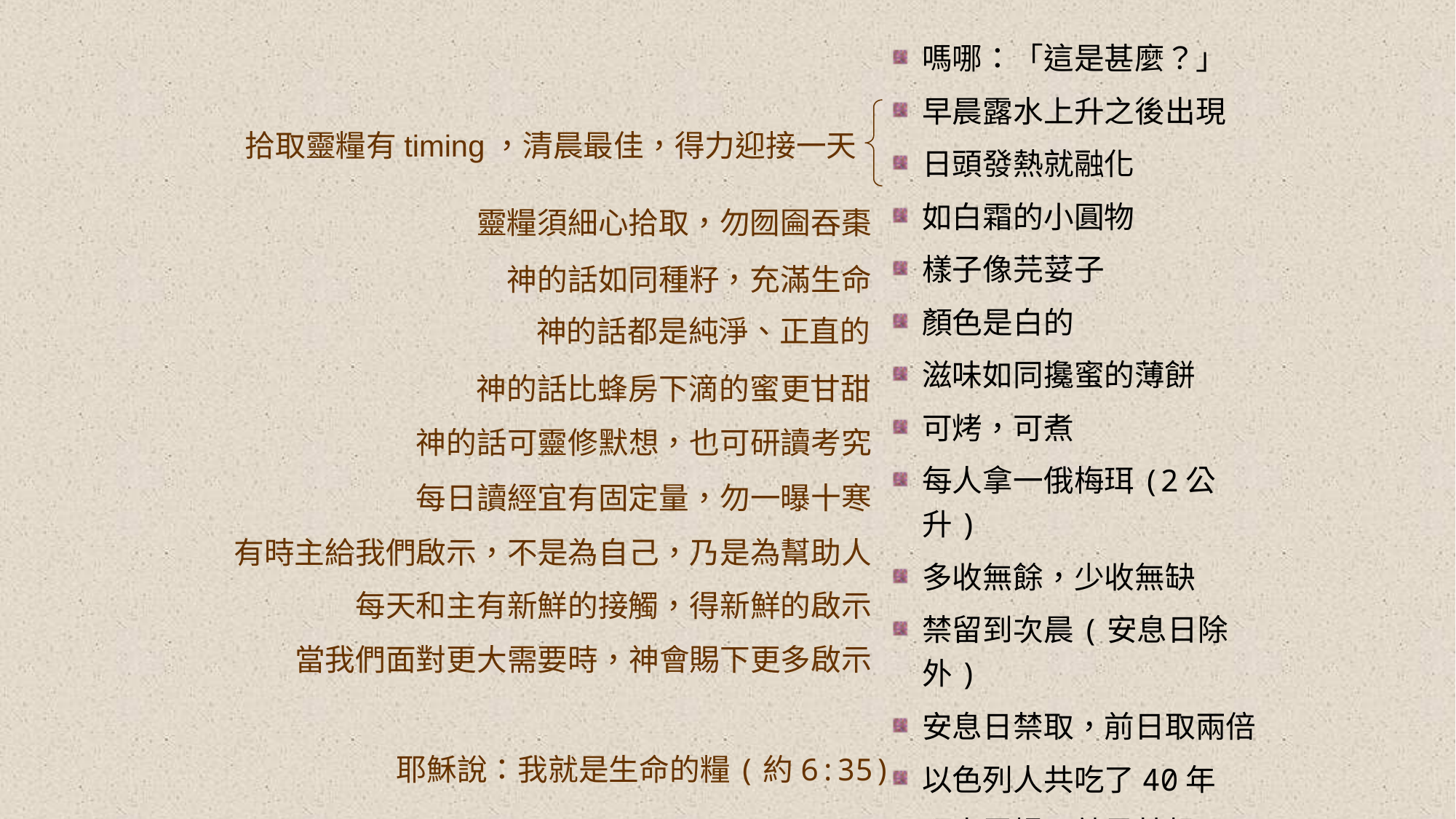

嗎哪：「這是甚麼？」
早晨露水上升之後出現
日頭發熱就融化
如白霜的小圓物
樣子像芫荽子
顏色是白的
滋味如同攙蜜的薄餅
可烤，可煮
每人拿一俄梅珥(2公升)
多收無餘，少收無缺
禁留到次晨(安息日除外)
安息日禁取，前日取兩倍
以色列人共吃了40年
預表靈糧，就是基督

拾取靈糧有timing，清晨最佳，得力迎接一天
靈糧須細心拾取，勿囫圇吞棗
神的話如同種籽，充滿生命
神的話都是純淨、正直的
神的話比蜂房下滴的蜜更甘甜
神的話可靈修默想，也可研讀考究
每日讀經宜有固定量，勿一曝十寒
有時主給我們啟示，不是為自己，乃是為幫助人
每天和主有新鮮的接觸，得新鮮的啟示
當我們面對更大需要時，神會賜下更多啟示
耶穌說：我就是生命的糧(約6:35)